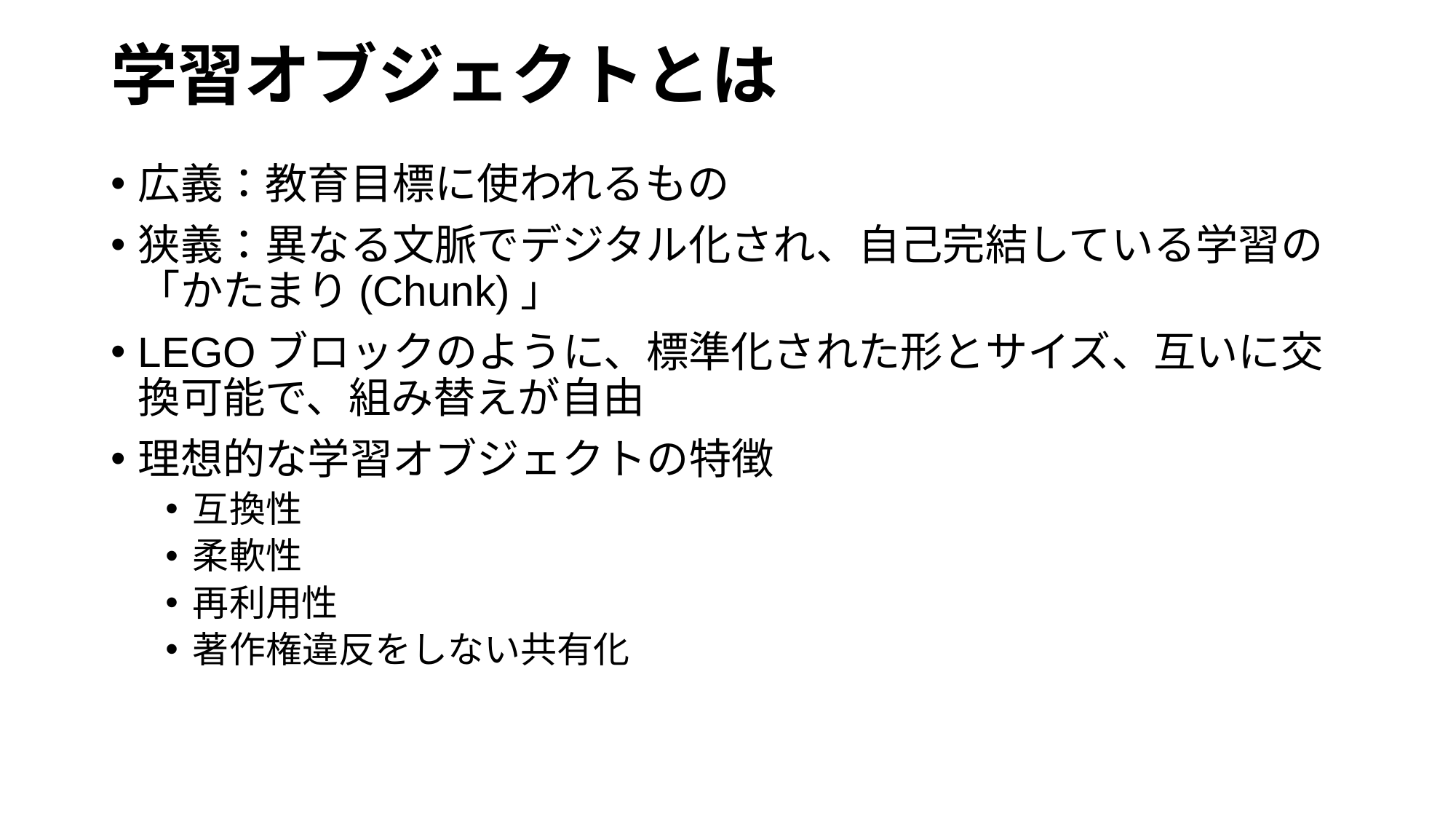

# 学習オブジェクトとは
広義：教育目標に使われるもの
狭義：異なる文脈でデジタル化され、自己完結している学習の「かたまり(Chunk)」
LEGOブロックのように、標準化された形とサイズ、互いに交換可能で、組み替えが自由
理想的な学習オブジェクトの特徴
互換性
柔軟性
再利用性
著作権違反をしない共有化